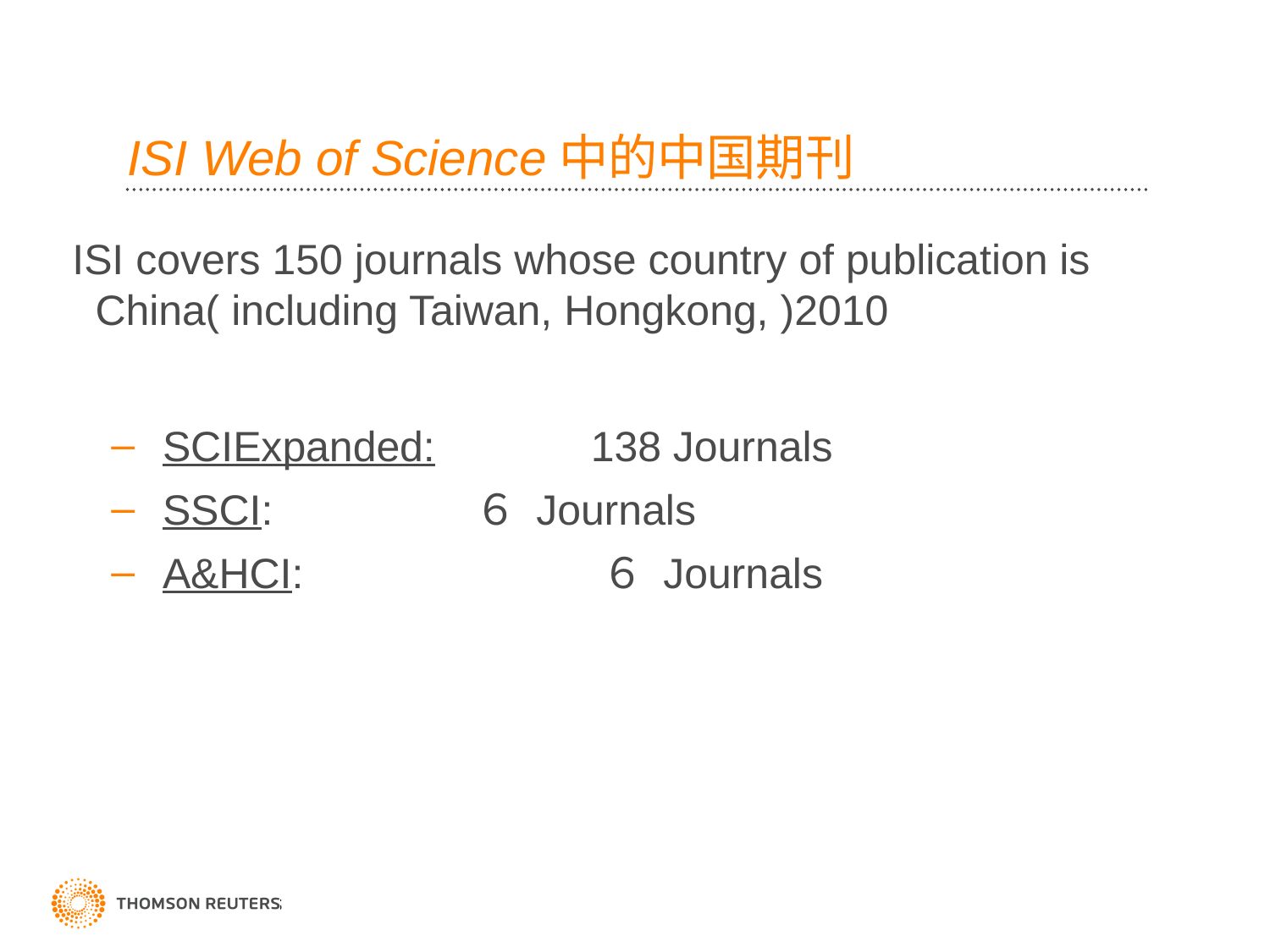

# ISI Web of Science中的中国期刊
 ISI covers 150 journals whose country of publication is China( including Taiwan, Hongkong, )2010

 SCIExpanded:	     138 Journals
 SSCI:		     ６ Journals
 A&HCI:		     ６ Journals